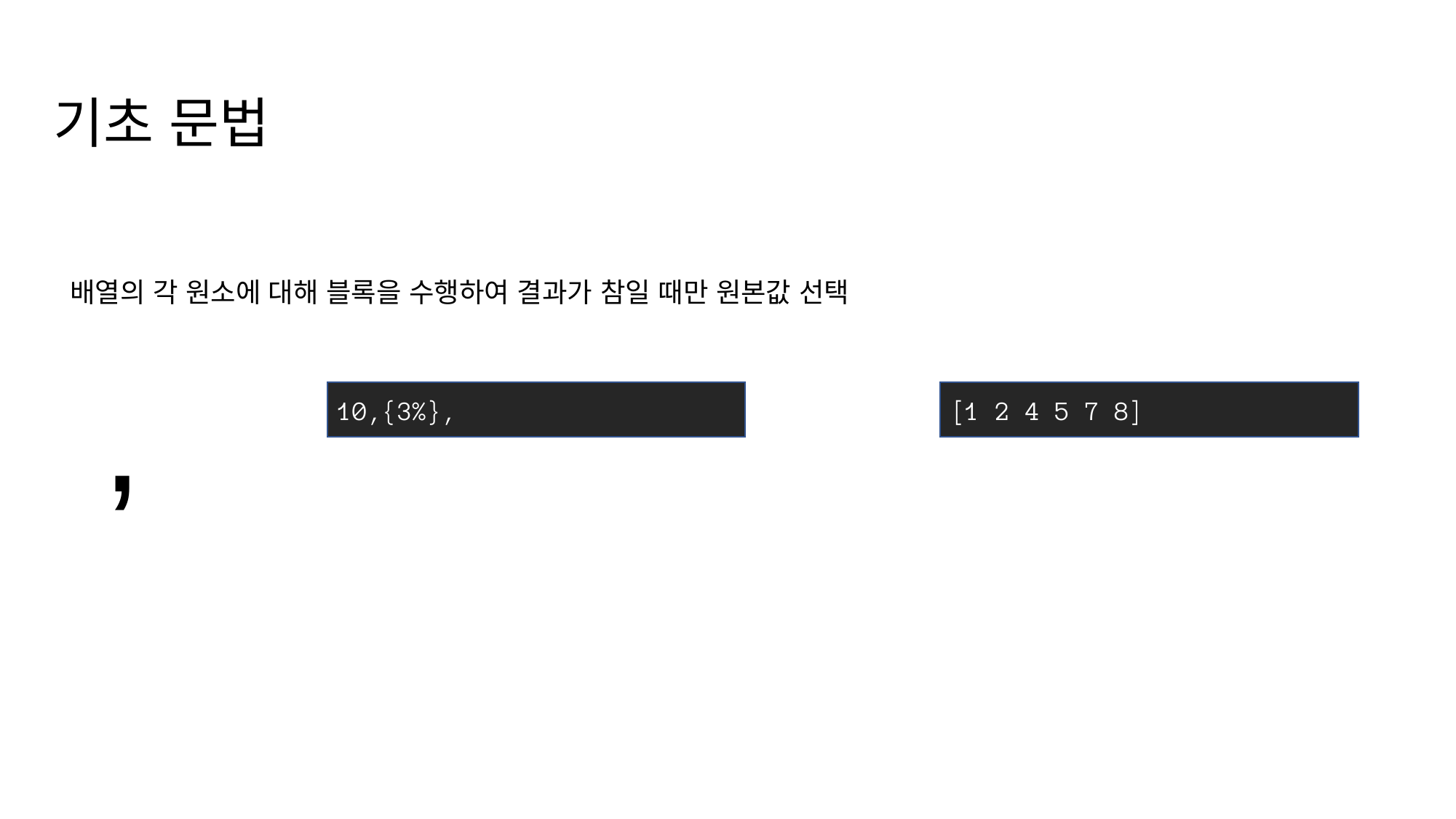

기초 문법
,
배열의 각 원소에 대해 블록을 수행하여 결과가 참일 때만 원본값 선택
10,{3%},
[1 2 4 5 7 8]